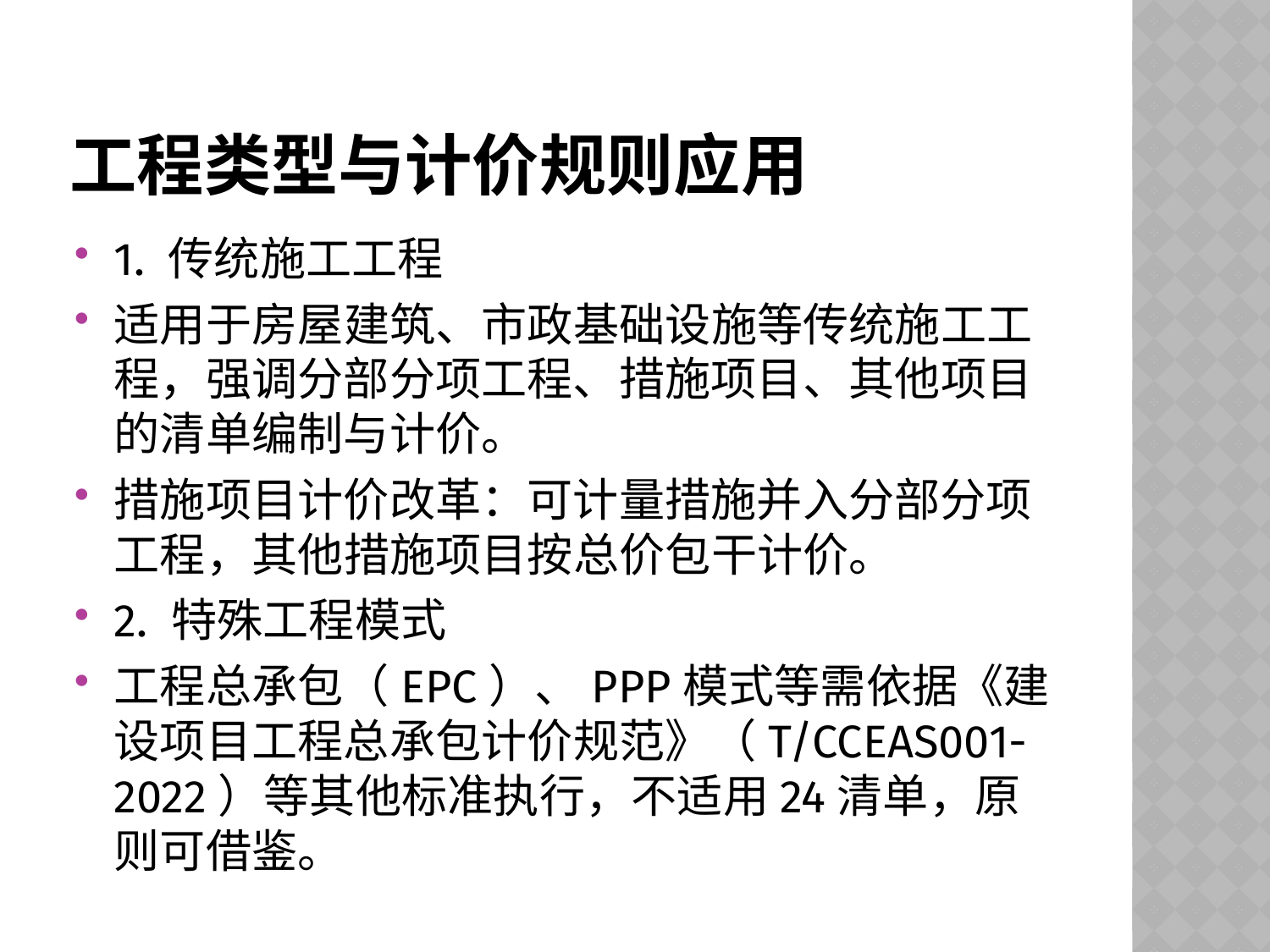

# 工程类型与计价规则应用
1. 传统施工工程
适用于房屋建筑、市政基础设施等传统施工工程，强调分部分项工程、措施项目、其他项目的清单编制与计价。
措施项目计价改革：可计量措施并入分部分项工程，其他措施项目按总价包干计价。
2. 特殊工程模式
工程总承包（EPC）、PPP模式等需依据《建设项目工程总承包计价规范》（T/CCEAS001-2022）等其他标准执行，不适用24清单，原则可借鉴。